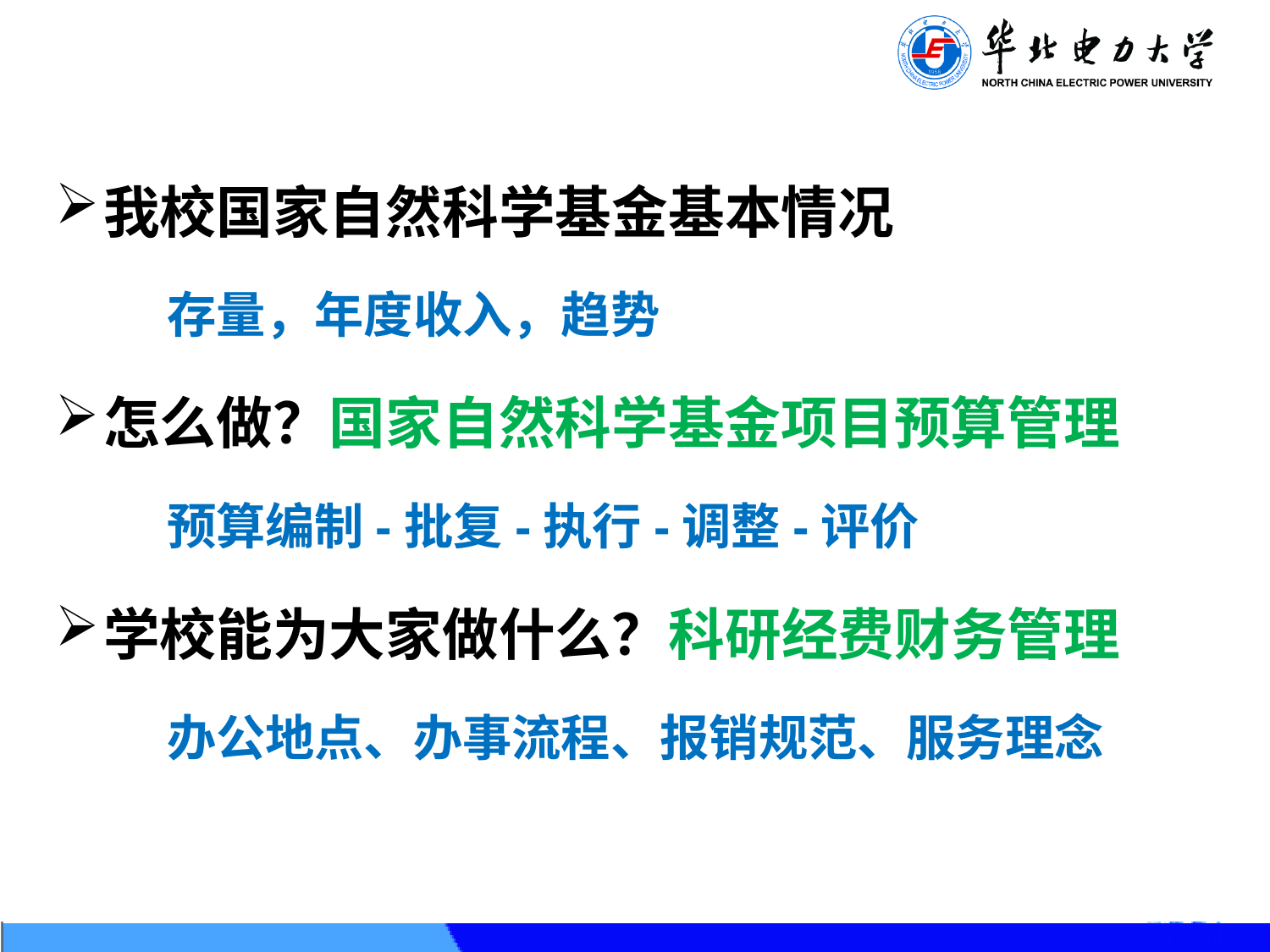

我校国家自然科学基金基本情况
存量，年度收入，趋势
怎么做？国家自然科学基金项目预算管理
预算编制-批复-执行-调整-评价
学校能为大家做什么？科研经费财务管理
办公地点、办事流程、报销规范、服务理念